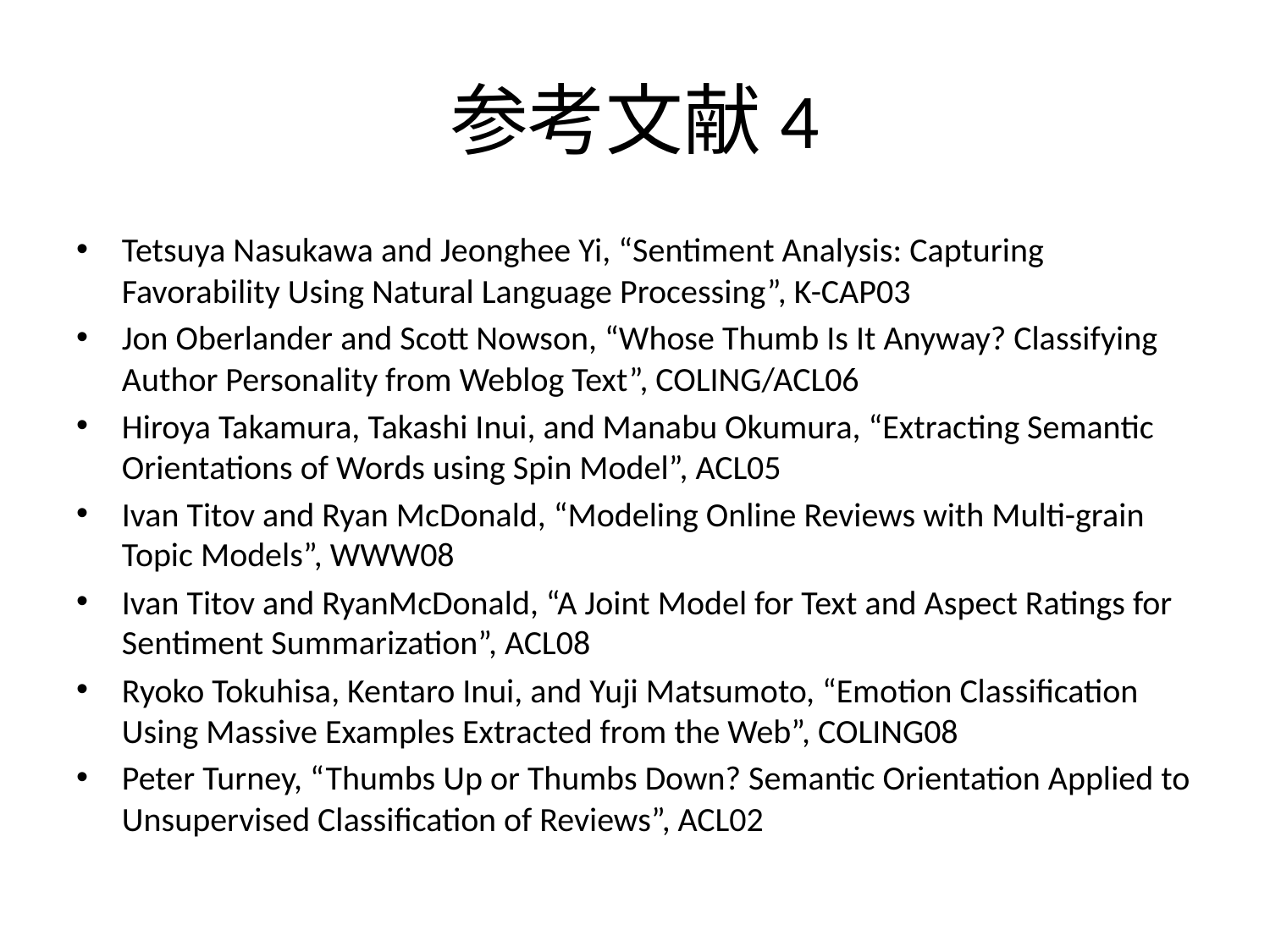

# 参考文献4
Tetsuya Nasukawa and Jeonghee Yi, “Sentiment Analysis: Capturing Favorability Using Natural Language Processing”, K-CAP03
Jon Oberlander and Scott Nowson, “Whose Thumb Is It Anyway? Classifying Author Personality from Weblog Text”, COLING/ACL06
Hiroya Takamura, Takashi Inui, and Manabu Okumura, “Extracting Semantic Orientations of Words using Spin Model”, ACL05
Ivan Titov and Ryan McDonald, “Modeling Online Reviews with Multi-grain Topic Models”, WWW08
Ivan Titov and RyanMcDonald, “A Joint Model for Text and Aspect Ratings for Sentiment Summarization”, ACL08
Ryoko Tokuhisa, Kentaro Inui, and Yuji Matsumoto, “Emotion Classification Using Massive Examples Extracted from the Web”, COLING08
Peter Turney, “Thumbs Up or Thumbs Down? Semantic Orientation Applied to Unsupervised Classification of Reviews”, ACL02